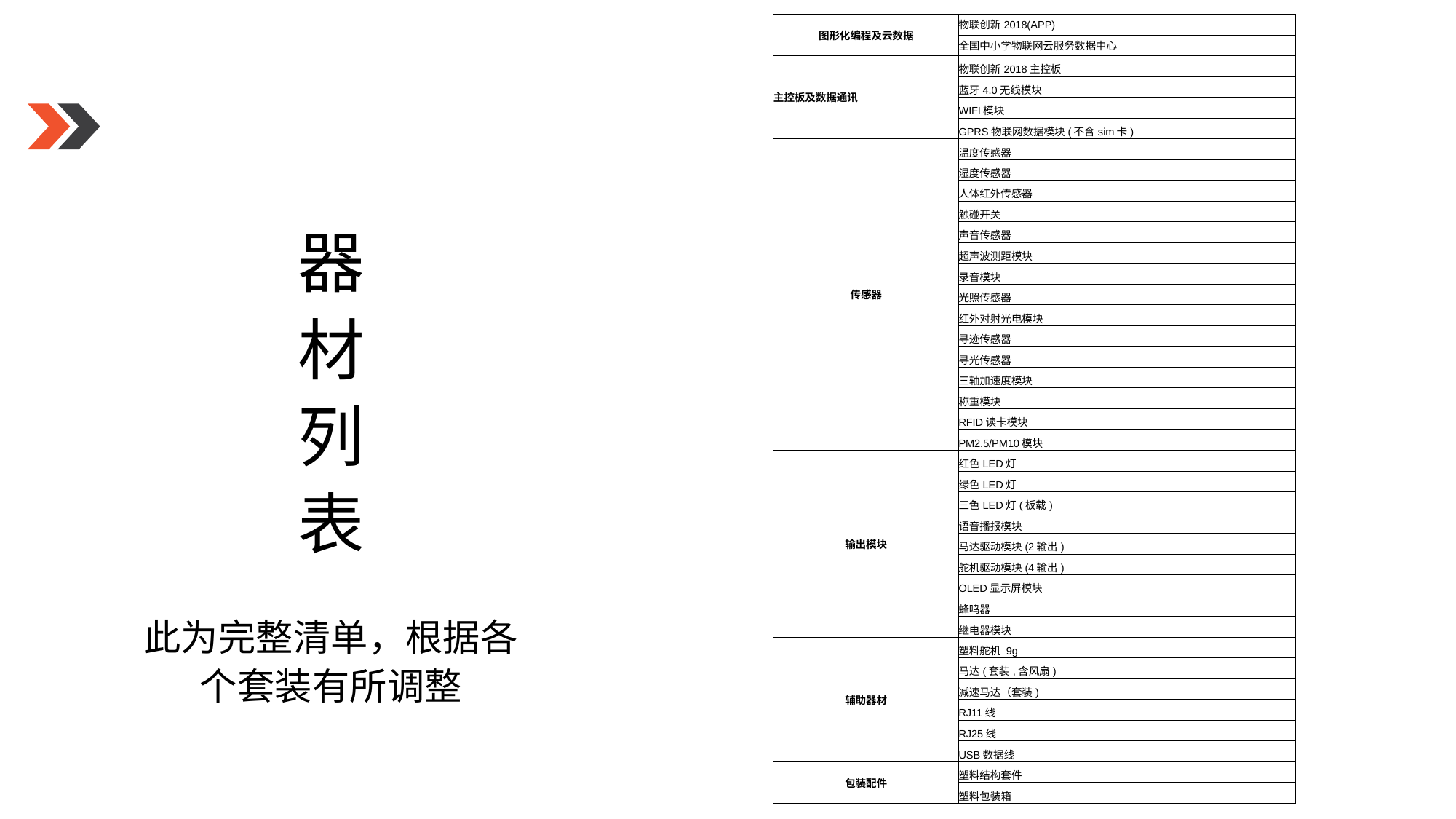

| 图形化编程及云数据 | 物联创新2018(APP) |
| --- | --- |
|  | 全国中小学物联网云服务数据中心 |
| 主控板及数据通讯 | 物联创新2018主控板 |
|  | 蓝牙4.0无线模块 |
|  | WIFI模块 |
|  | GPRS物联网数据模块(不含sim卡) |
| 传感器 | 温度传感器 |
|  | 湿度传感器 |
|  | 人体红外传感器 |
|  | 触碰开关 |
|  | 声音传感器 |
|  | 超声波测距模块 |
|  | 录音模块 |
|  | 光照传感器 |
|  | 红外对射光电模块 |
|  | 寻迹传感器 |
|  | 寻光传感器 |
|  | 三轴加速度模块 |
|  | 称重模块 |
|  | RFID读卡模块 |
|  | PM2.5/PM10模块 |
| 输出模块 | 红色LED灯 |
|  | 绿色LED灯 |
|  | 三色LED灯(板载) |
|  | 语音播报模块 |
|  | 马达驱动模块(2输出) |
|  | 舵机驱动模块(4输出) |
|  | OLED显示屏模块 |
|  | 蜂鸣器 |
|  | 继电器模块 |
| 辅助器材 | 塑料舵机 9g |
|  | 马达(套装,含风扇) |
|  | 减速马达（套装) |
|  | RJ11线 |
|  | RJ25线 |
|  | USB数据线 |
| 包装配件 | 塑料结构套件 |
|  | 塑料包装箱 |
器材列表
此为完整清单，根据各个套装有所调整